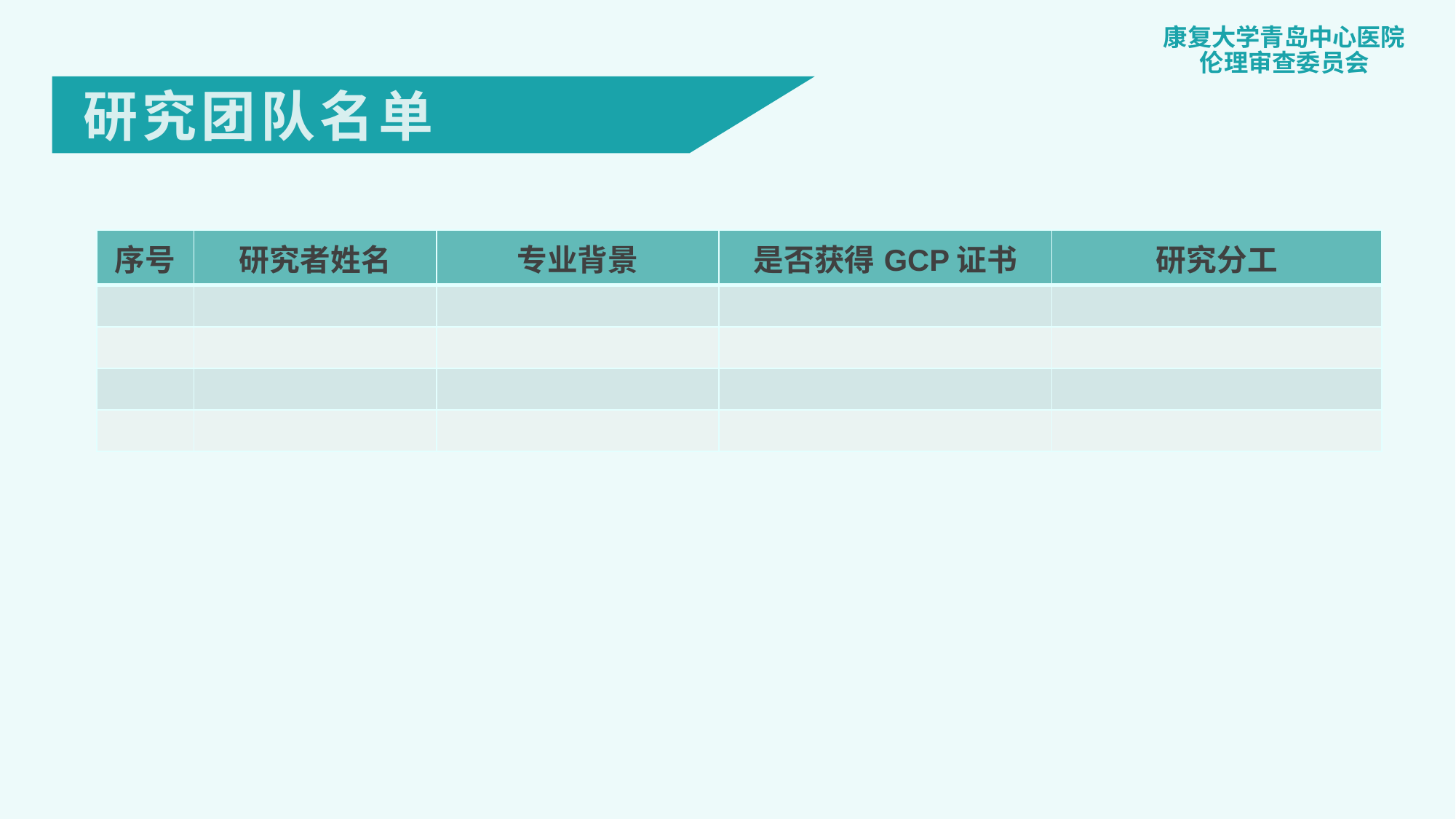

# 研究团队名单

| 序号 | 研究者姓名 | 专业背景 | 是否获得GCP证书 | 研究分工 |
| --- | --- | --- | --- | --- |
|  |  |  |  |  |
|  |  |  |  |  |
|  |  |  |  |  |
|  |  |  |  |  |